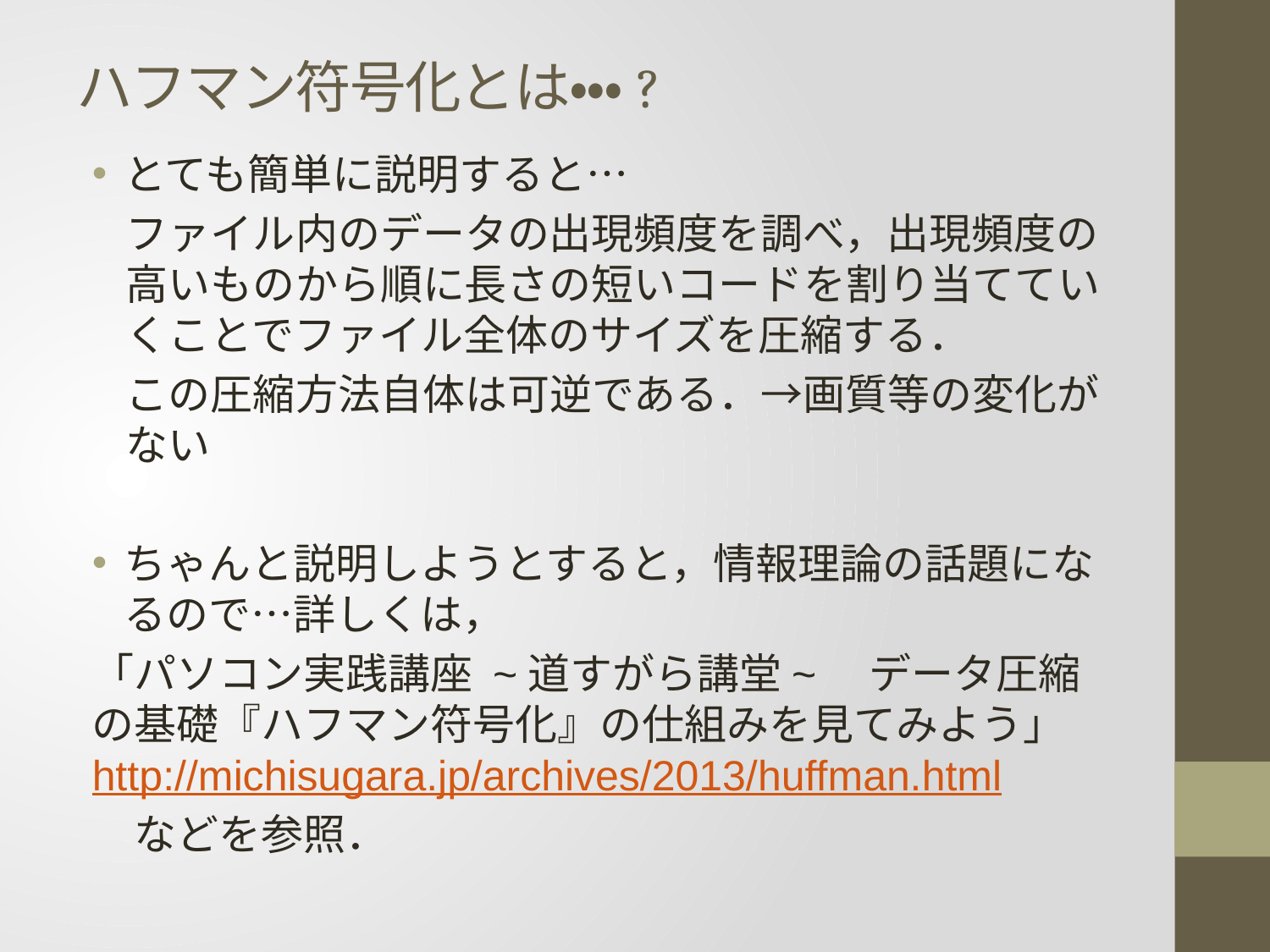

# ハフマン符号化とは・・・?
とても簡単に説明すると…
ファイル内のデータの出現頻度を調べ，出現頻度の高いものから順に長さの短いコードを割り当てていくことでファイル全体のサイズを圧縮する．
この圧縮方法自体は可逆である．→画質等の変化がない

ちゃんと説明しようとすると，情報理論の話題になるので…詳しくは，
「パソコン実践講座 ~道すがら講堂~　データ圧縮の基礎『ハフマン符号化』の仕組みを見てみよう」http://michisugara.jp/archives/2013/huffman.html
　などを参照．